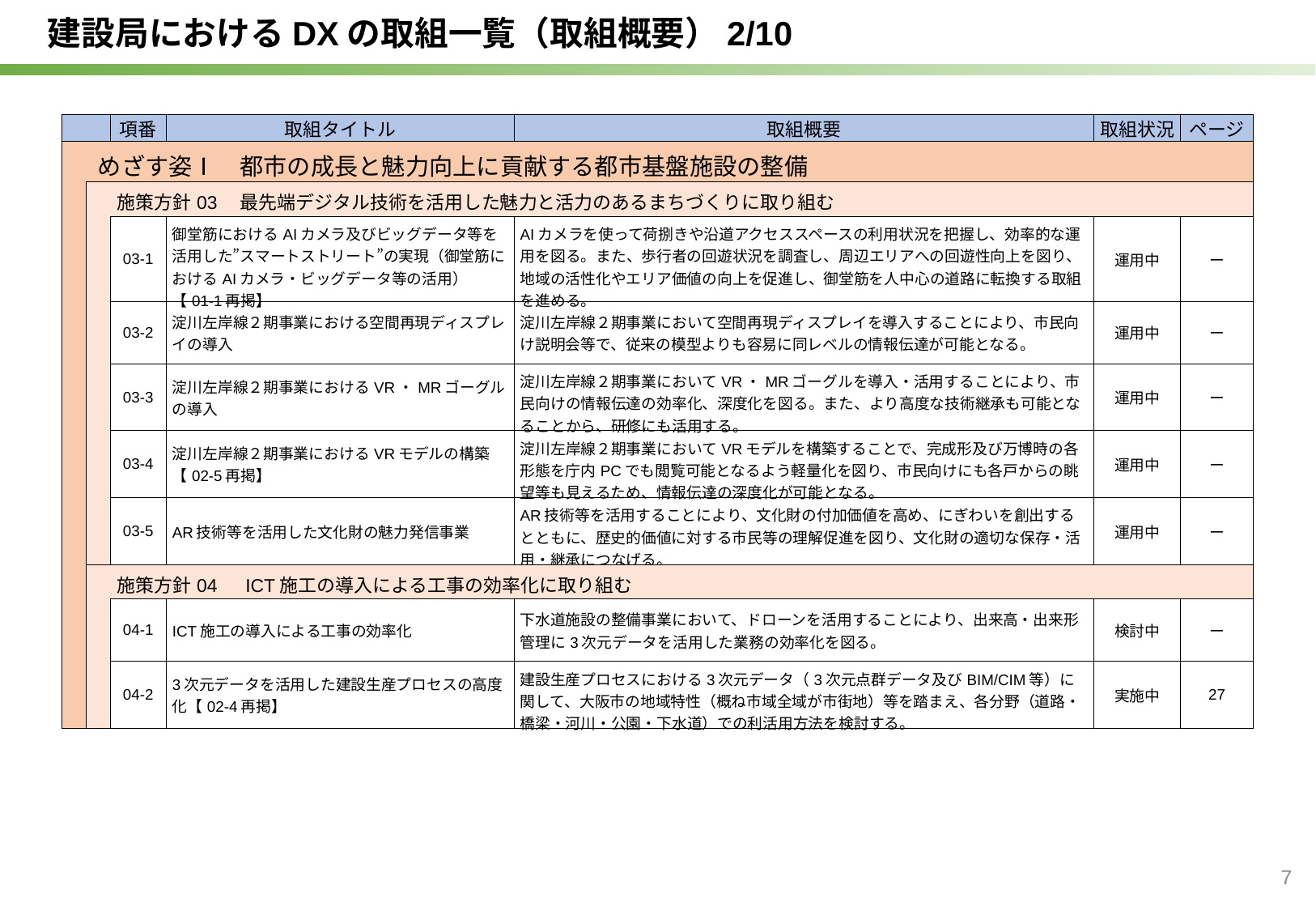

建設局におけるDXの取組一覧（取組概要）2/10
|  |  | 項番 | 取組タイトル | 取組概要 | 取組状況 | ページ |
| --- | --- | --- | --- | --- | --- | --- |
| めざす姿Ⅰ　都市の成長と魅力向上に貢献する都市基盤施設の整備 |  |  |  |  |  |  |
|  | 施策方針03　最先端デジタル技術を活用した魅力と活力のあるまちづくりに取り組む |  |  |  |  |  |
|  |  | 03-1 | 御堂筋におけるAIカメラ及びビッグデータ等を活用した”スマートストリート”の実現（御堂筋におけるAIカメラ・ビッグデータ等の活用）【01-1再掲】 | AIカメラを使って荷捌きや沿道アクセススペースの利用状況を把握し、効率的な運用を図る。また、歩行者の回遊状況を調査し、周辺エリアへの回遊性向上を図り、地域の活性化やエリア価値の向上を促進し、御堂筋を人中心の道路に転換する取組を進める。 | 運用中 | ー |
|  |  | 03-2 | 淀川左岸線２期事業における空間再現ディスプレイの導入 | 淀川左岸線２期事業において空間再現ディスプレイを導入することにより、市民向け説明会等で、従来の模型よりも容易に同レベルの情報伝達が可能となる。 | 運用中 | ー |
|  |  | 03-3 | 淀川左岸線２期事業におけるVR・MRゴーグルの導入 | 淀川左岸線２期事業においてVR・MRゴーグルを導入・活用することにより、市民向けの情報伝達の効率化、深度化を図る。また、より高度な技術継承も可能となることから、研修にも活用する。 | 運用中 | ー |
|  |  | 03-4 | 淀川左岸線２期事業におけるVRモデルの構築【02-5再掲】 | 淀川左岸線２期事業においてVRモデルを構築することで、完成形及び万博時の各形態を庁内PCでも閲覧可能となるよう軽量化を図り、市民向けにも各戸からの眺望等も見えるため、情報伝達の深度化が可能となる。 | 運用中 | ー |
|  |  | 03-5 | AR技術等を活用した文化財の魅力発信事業 | AR技術等を活用することにより、文化財の付加価値を高め、にぎわいを創出するとともに、歴史的価値に対する市民等の理解促進を図り、文化財の適切な保存・活用・継承につなげる。 | 運用中 | ー |
|  | 施策方針04　ICT施工の導入による工事の効率化に取り組む |  |  |  |  |  |
|  |  | 04-1 | ICT施工の導入による工事の効率化 | 下水道施設の整備事業において、ドローンを活用することにより、出来高・出来形管理に3次元データを活用した業務の効率化を図る。 | 検討中 | ー |
|  |  | 04-2 | 3次元データを活用した建設生産プロセスの高度化【02-4再掲】 | 建設生産プロセスにおける3次元データ（3次元点群データ及びBIM/CIM等）に関して、大阪市の地域特性（概ね市域全域が市街地）等を踏まえ、各分野（道路・橋梁・河川・公園・下水道）での利活用方法を検討する。 | 実施中 | 27 |
7